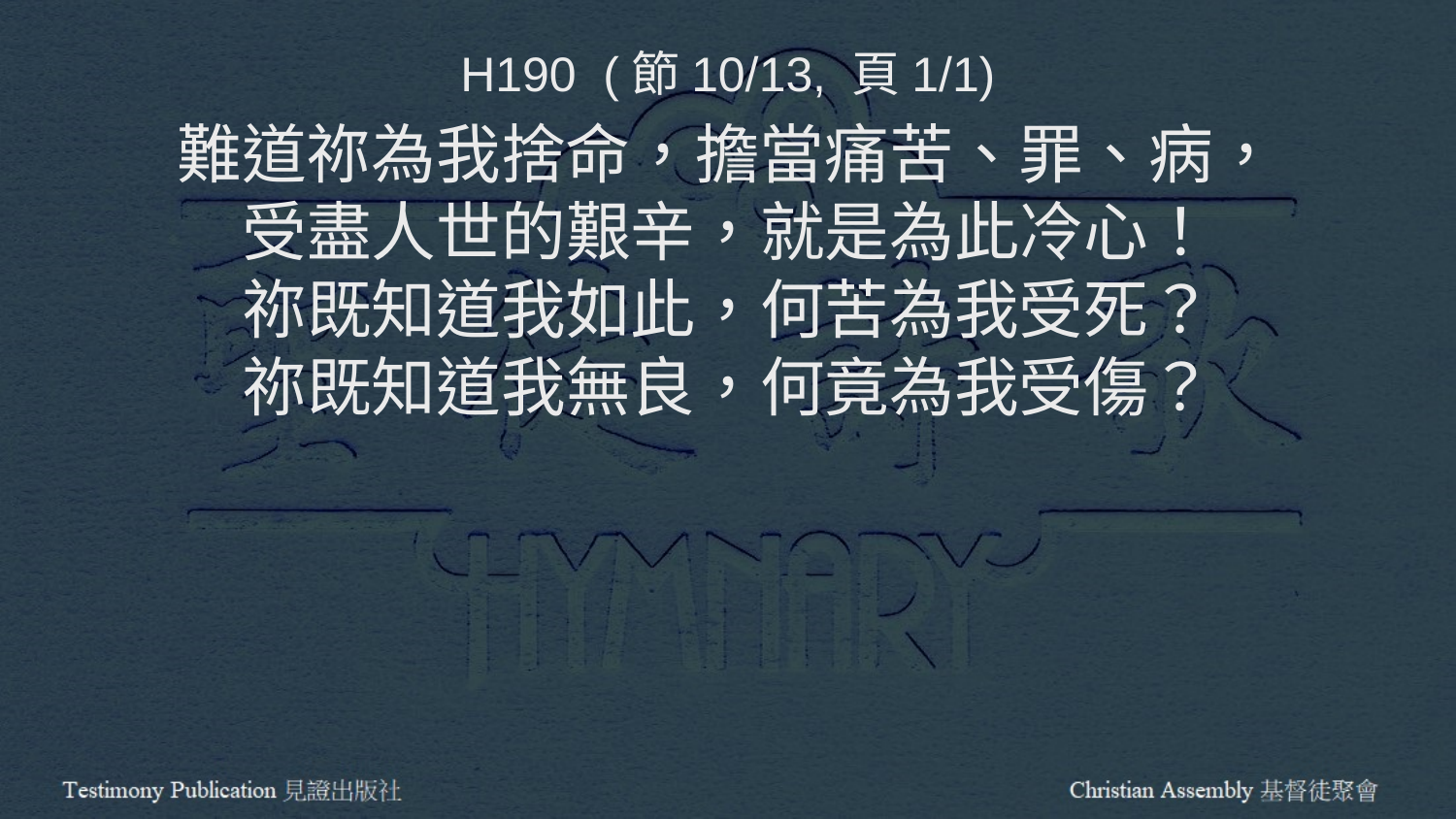

H190  (節10/13, 頁1/1)
難道祢為我捨命，擔當痛苦、罪、病，
受盡人世的艱辛，就是為此冷心！
祢既知道我如此，何苦為我受死？
祢既知道我無良，何竟為我受傷？